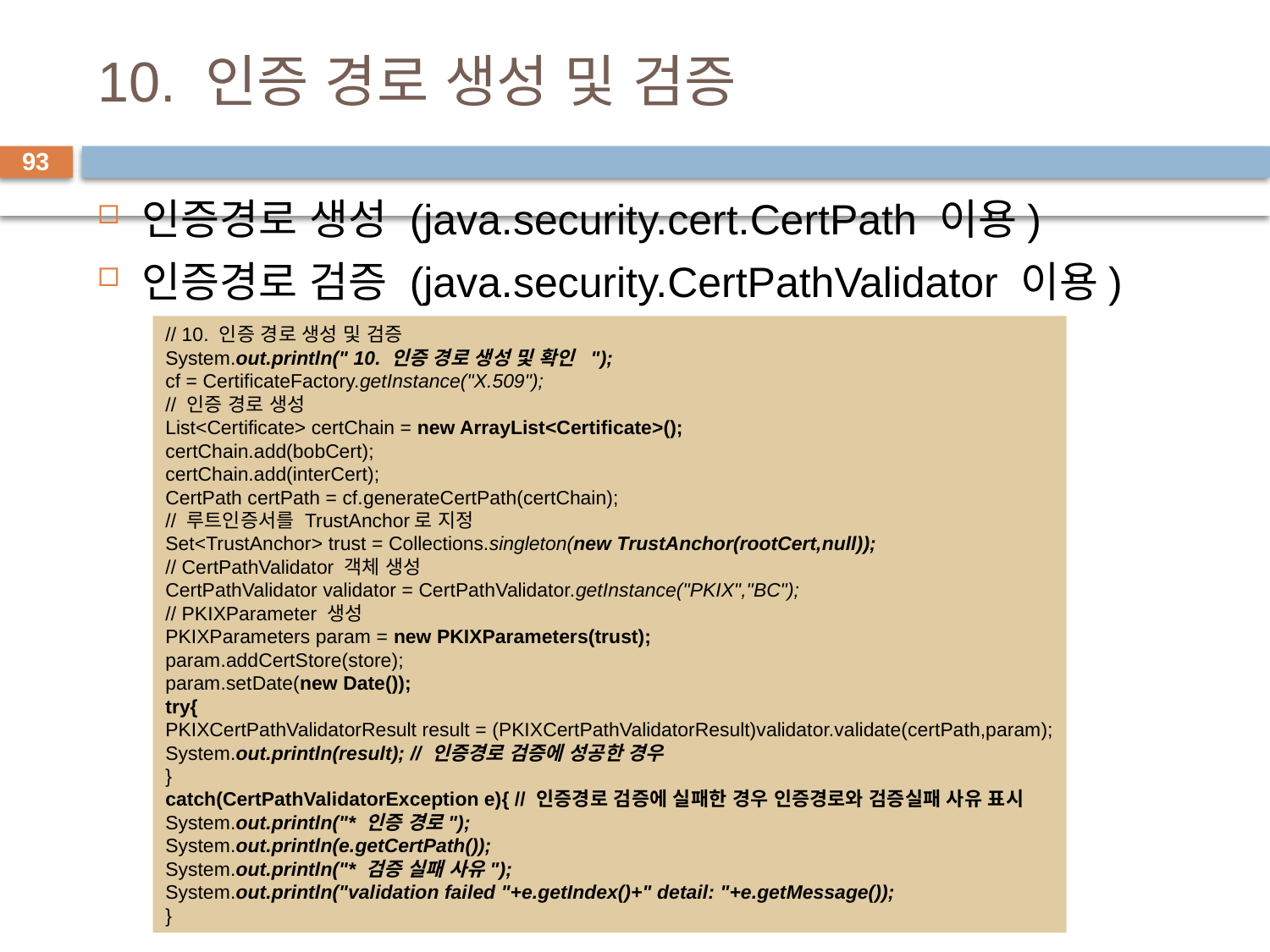

# 10. 인증 경로 생성 및 검증
93
인증경로 생성 (java.security.cert.CertPath 이용)
인증경로 검증 (java.security.CertPathValidator 이용)
// 10. 인증 경로 생성 및 검증
System.out.println(" 10. 인증 경로 생성 및 확인  ");
cf = CertificateFactory.getInstance("X.509");
// 인증 경로 생성
List<Certificate> certChain = new ArrayList<Certificate>();
certChain.add(bobCert);
certChain.add(interCert);
CertPath certPath = cf.generateCertPath(certChain);
// 루트인증서를 TrustAnchor로 지정
Set<TrustAnchor> trust = Collections.singleton(new TrustAnchor(rootCert,null));
// CertPathValidator 객체 생성
CertPathValidator validator = CertPathValidator.getInstance("PKIX","BC");
// PKIXParameter 생성
PKIXParameters param = new PKIXParameters(trust);
param.addCertStore(store);
param.setDate(new Date());
try{
PKIXCertPathValidatorResult result = (PKIXCertPathValidatorResult)validator.validate(certPath,param);
System.out.println(result); // 인증경로 검증에 성공한 경우
}
catch(CertPathValidatorException e){ // 인증경로 검증에 실패한 경우 인증경로와 검증실패 사유 표시
System.out.println("* 인증 경로");
System.out.println(e.getCertPath());
System.out.println("* 검증 실패 사유");
System.out.println("validation failed "+e.getIndex()+" detail: "+e.getMessage());
}